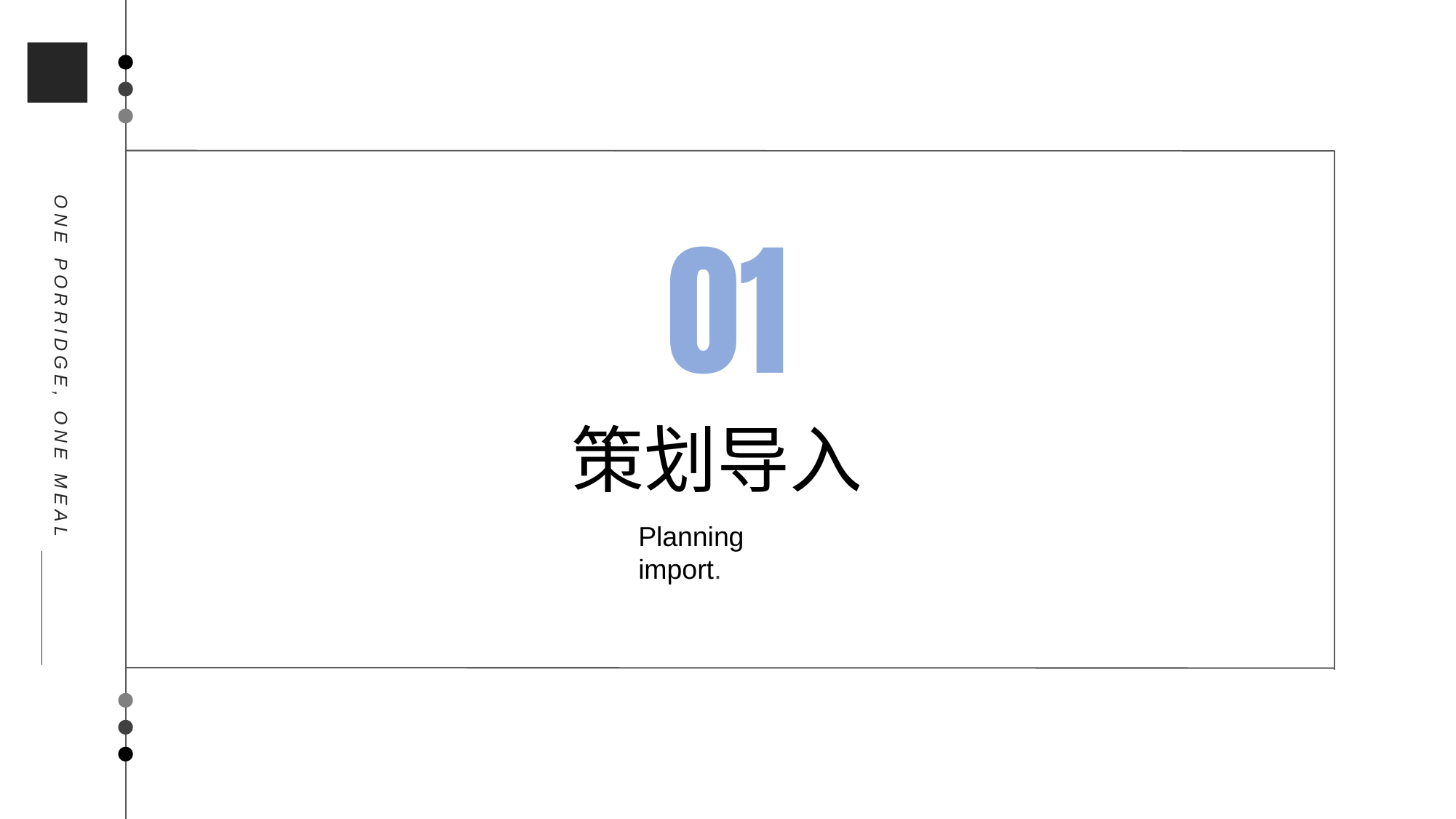

01
ONE PORRIDGE, ONE MEAL
策划导入
Planning import.